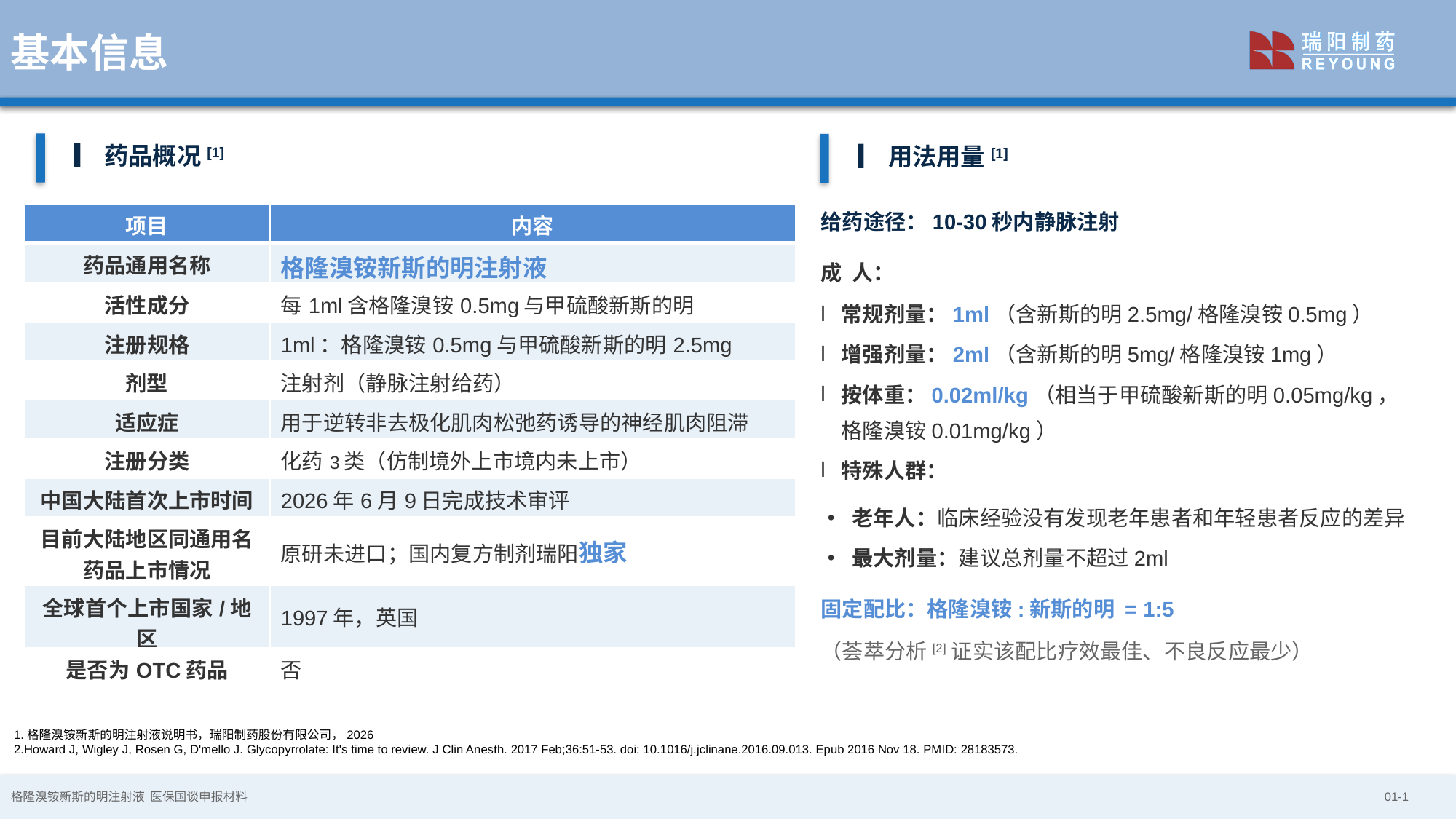

基本信息

▎药品概况[1]
▎用法用量[1]
给药途径：10-30秒内静脉注射
成  人：
常规剂量：1ml（含新斯的明2.5mg/格隆溴铵0.5mg）
增强剂量：2ml（含新斯的明5mg/格隆溴铵1mg）
按体重：0.02ml/kg（相当于甲硫酸新斯的明0.05mg/kg，格隆溴铵0.01mg/kg）
特殊人群：
• 老年人：临床经验没有发现老年患者和年轻患者反应的差异
• 最大剂量：建议总剂量不超过2ml
固定配比：格隆溴铵:新斯的明 = 1:5
（荟萃分析[2]证实该配比疗效最佳、不良反应最少）
| 项目 | 内容 |
| --- | --- |
| 药品通用名称 | 格隆溴铵新斯的明注射液 |
| 活性成分 | 每1ml含格隆溴铵0.5mg与甲硫酸新斯的明2.5mg。 |
| 注册规格 | 1ml：格隆溴铵0.5mg与甲硫酸新斯的明2.5mg |
| 剂型 | 注射剂（静脉注射给药） |
| 适应症 | 用于逆转非去极化肌肉松弛药诱导的神经肌肉阻滞 |
| 注册分类 | 化药3类（仿制境外上市境内未上市） |
| 中国大陆首次上市时间 | 2026年6月9日完成技术审评 |
| 目前大陆地区同通用名药品上市情况 | 原研未进口；国内复方制剂瑞阳独家 |
| 全球首个上市国家/地区 | 1997年，英国 |
| 是否为OTC药品 | 否 |
1.格隆溴铵新斯的明注射液说明书，瑞阳制药股份有限公司，2026
2.Howard J, Wigley J, Rosen G, D'mello J. Glycopyrrolate: It's time to review. J Clin Anesth. 2017 Feb;36:51-53. doi: 10.1016/j.jclinane.2016.09.013. Epub 2016 Nov 18. PMID: 28183573.

01-1
格隆溴铵新斯的明注射液  医保国谈申报材料